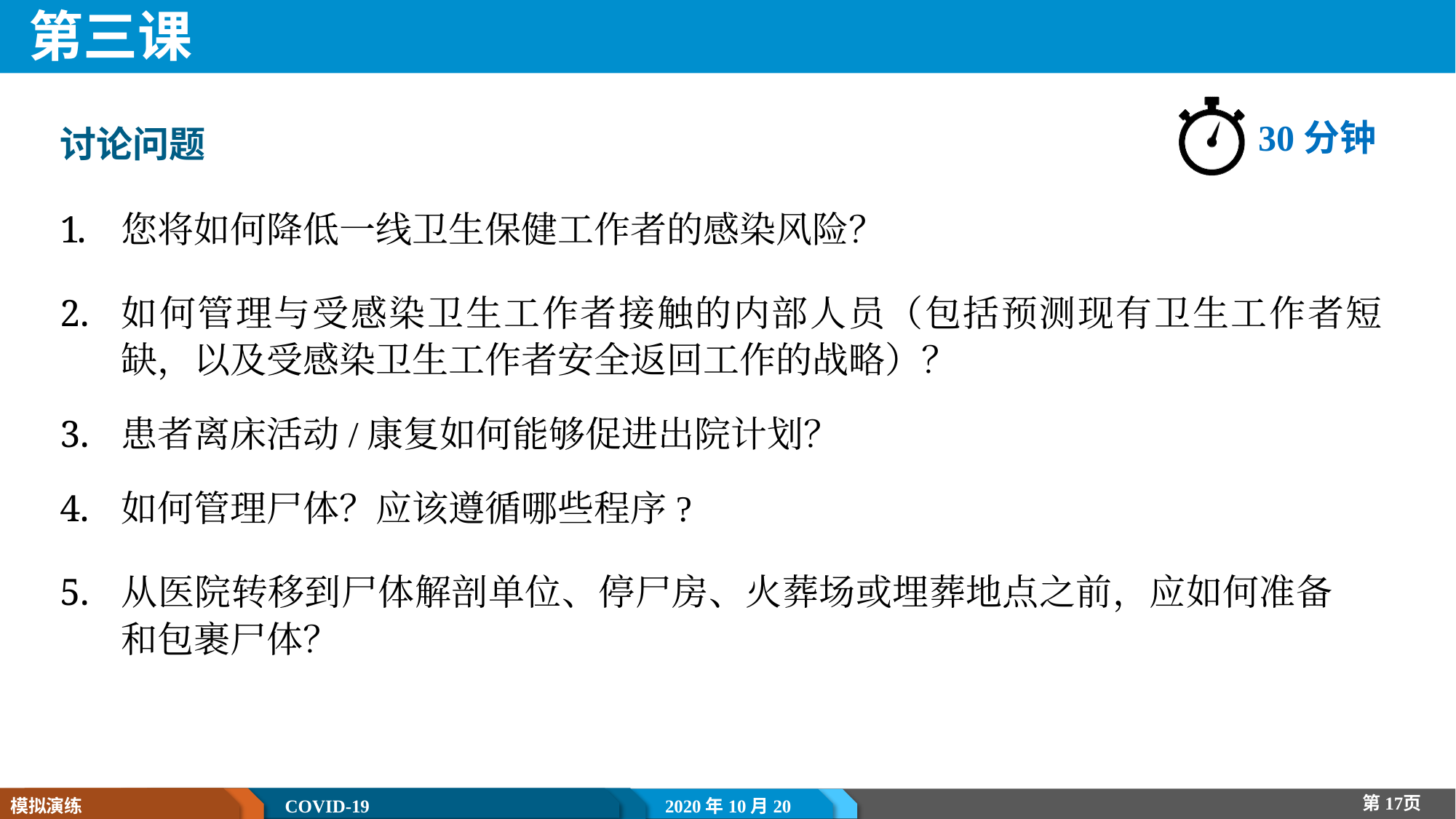

# 第三课

30分钟
讨论问题
您将如何降低一线卫生保健工作者的感染风险？
如何管理与受感染卫生工作者接触的内部人员（包括预测现有卫生工作者短缺，以及受感染卫生工作者安全返回工作的战略）？
患者离床活动/康复如何能够促进出院计划？
如何管理尸体？应该遵循哪些程序?
从医院转移到尸体解剖单位、停尸房、火葬场或埋葬地点之前，应如何准备和包裹尸体？
第17页
模拟演练
COVID-19
2020年10月20日